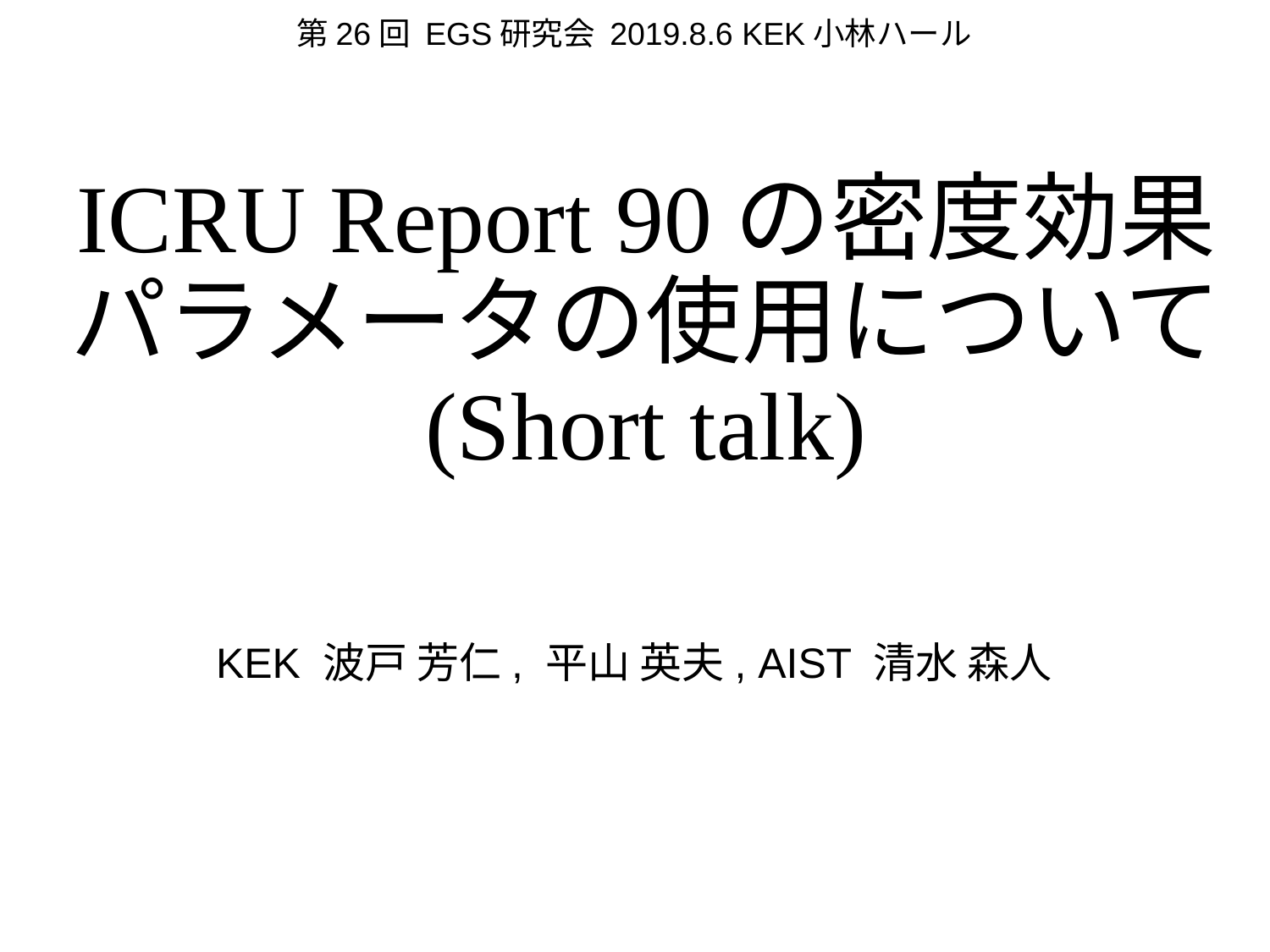

第26回 EGS研究会 2019.8.6 KEK小林ハール
# ICRU Report 90の密度効果パラメータの使用について (Short talk)
KEK 波戸 芳仁, 平山 英夫, AIST 清水 森人